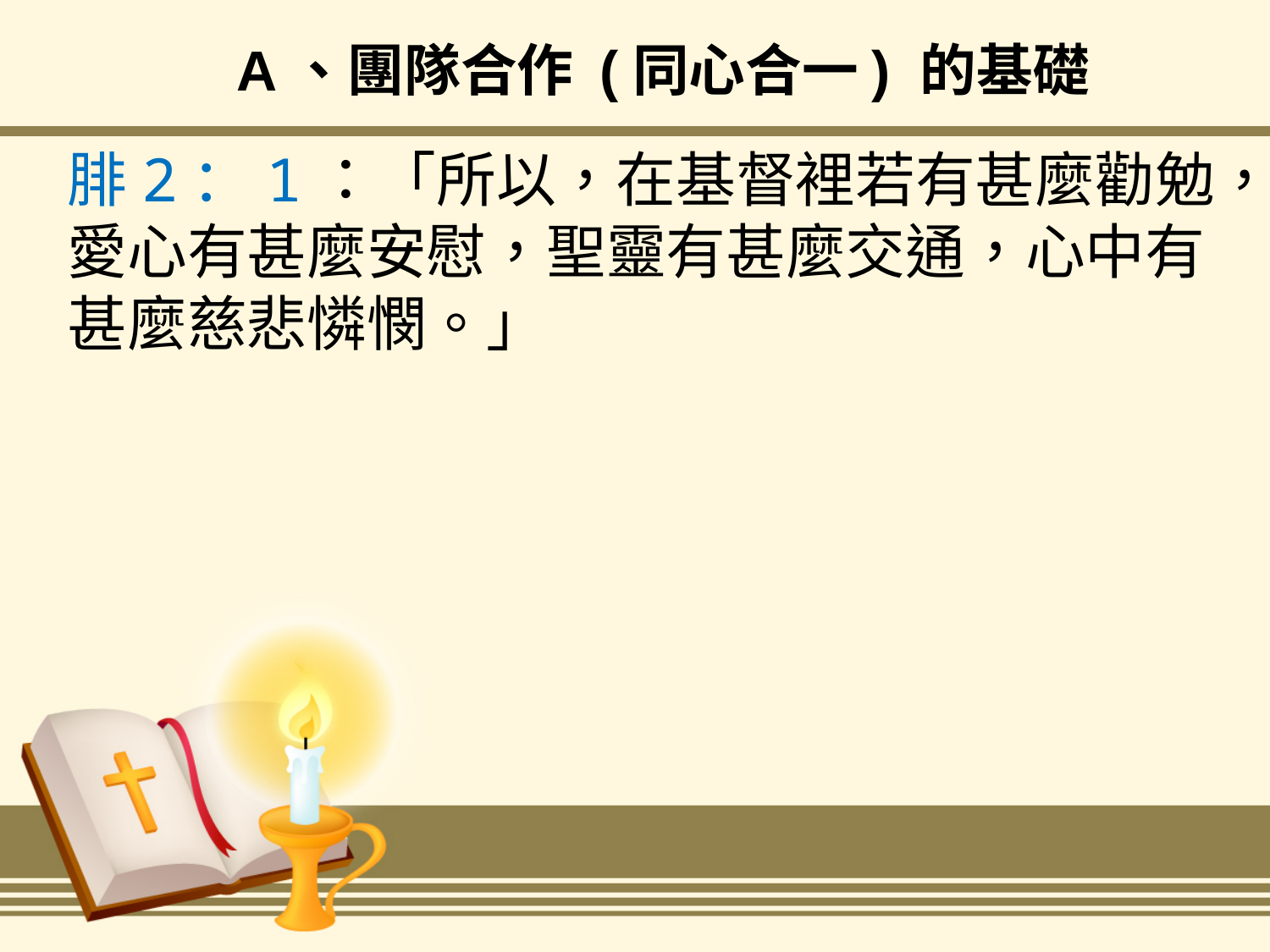

# A、團隊合作 (同心合一) 的基礎
腓2：1：「所以，在基督裡若有甚麼勸勉，愛心有甚麼安慰，聖靈有甚麼交通，心中有甚麼慈悲憐憫。」